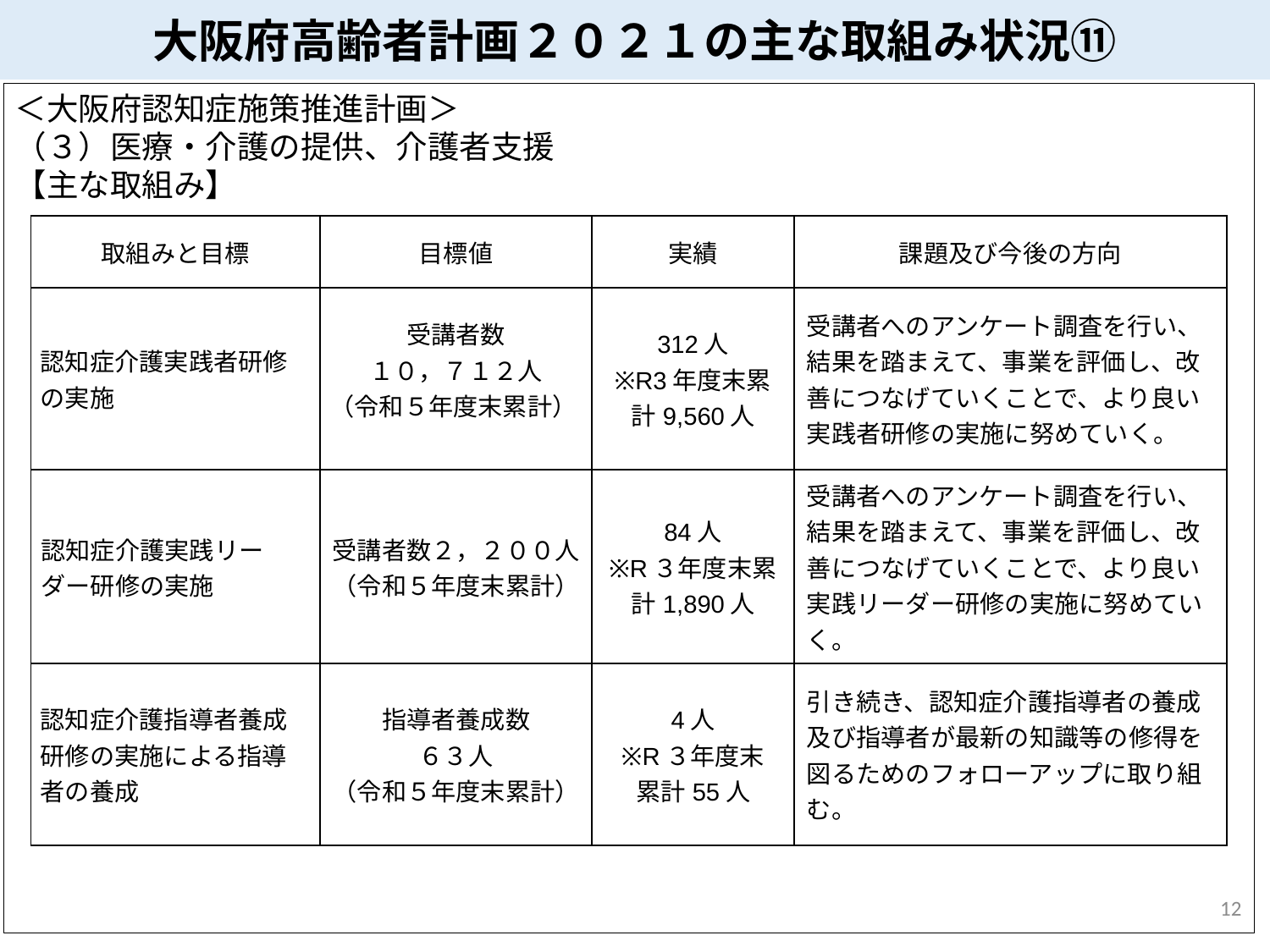

大阪府高齢者計画２０２１の主な取組み状況⑪
＜大阪府認知症施策推進計画＞
（３）医療・介護の提供、介護者支援
【主な取組み】

| 取組みと目標 | 目標値 | 実績 | 課題及び今後の方向 |
| --- | --- | --- | --- |
| 認知症介護実践者研修の実施 | 受講者数 １０，７１２人 （令和５年度末累計） | 312人 ※R3年度末累計9,560人 | 受講者へのアンケート調査を行い、結果を踏まえて、事業を評価し、改善につなげていくことで、より良い実践者研修の実施に努めていく。 |
| 認知症介護実践リーダー研修の実施 | 受講者数２，２００人 （令和５年度末累計） | 84人 ※R３年度末累計1,890人 | 受講者へのアンケート調査を行い、結果を踏まえて、事業を評価し、改善につなげていくことで、より良い実践リーダー研修の実施に努めていく。 |
| 認知症介護指導者養成研修の実施による指導者の養成 | 指導者養成数 ６３人 （令和５年度末累計） | 4人 ※R３年度末 累計55人 | 引き続き、認知症介護指導者の養成及び指導者が最新の知識等の修得を図るためのフォローアップに取り組む。 |
12